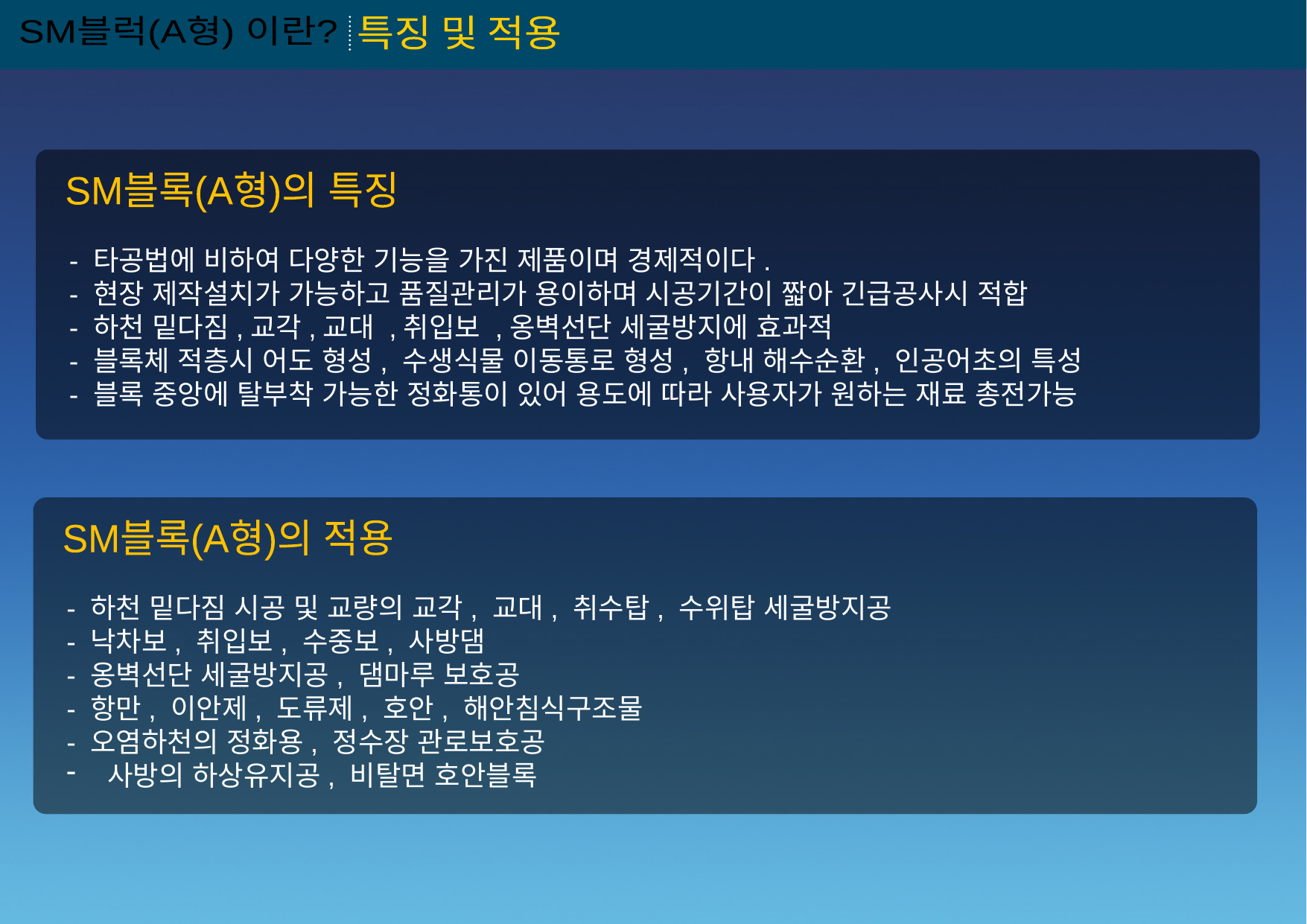

SM블럭(A형) 이란?

특징 및 적용

SM블록(A형)의 특징
- 타공법에 비하여 다양한 기능을 가진 제품이며 경제적이다.
- 현장 제작설치가 가능하고 품질관리가 용이하며 시공기간이 짧아 긴급공사시 적합
- 하천 밑다짐,교각,교대 ,취입보 ,옹벽선단 세굴방지에 효과적
- 블록체 적층시 어도 형성, 수생식물 이동통로 형성, 항내 해수순환, 인공어초의 특성
- 블록 중앙에 탈부착 가능한 정화통이 있어 용도에 따라 사용자가 원하는 재료 총전가능

SM블록(A형)의 적용
- 하천 밑다짐 시공 및 교량의 교각, 교대, 취수탑, 수위탑 세굴방지공
- 낙차보, 취입보, 수중보, 사방댐
- 옹벽선단 세굴방지공, 댐마루 보호공
- 항만, 이안제, 도류제, 호안, 해안침식구조물
- 오염하천의 정화용, 정수장 관로보호공
 사방의 하상유지공, 비탈면 호안블록